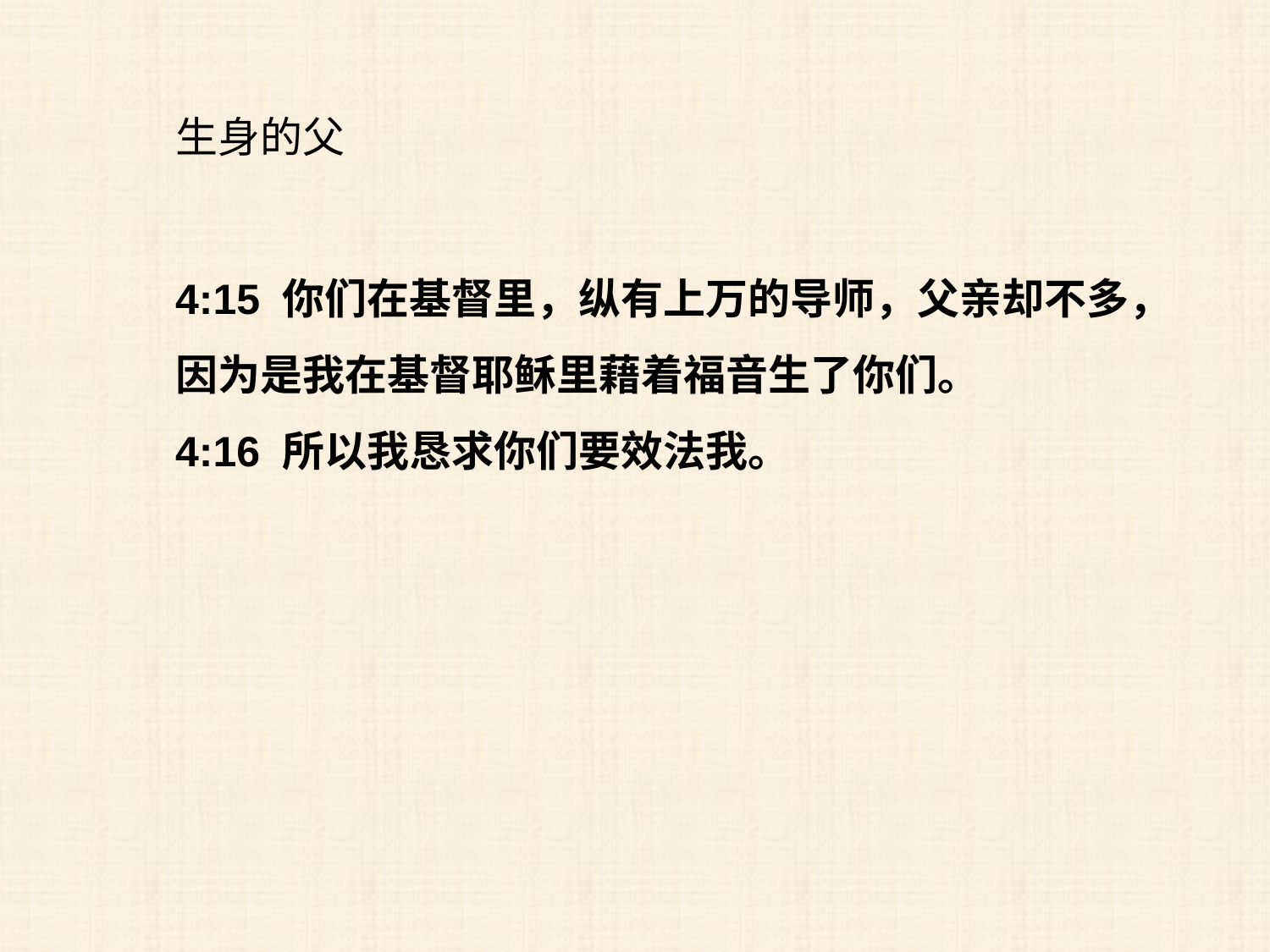

生身的父
4:15 你们在基督里，纵有上万的导师，父亲却不多，因为是我在基督耶稣里藉着福音生了你们。
4:16 所以我恳求你们要效法我。